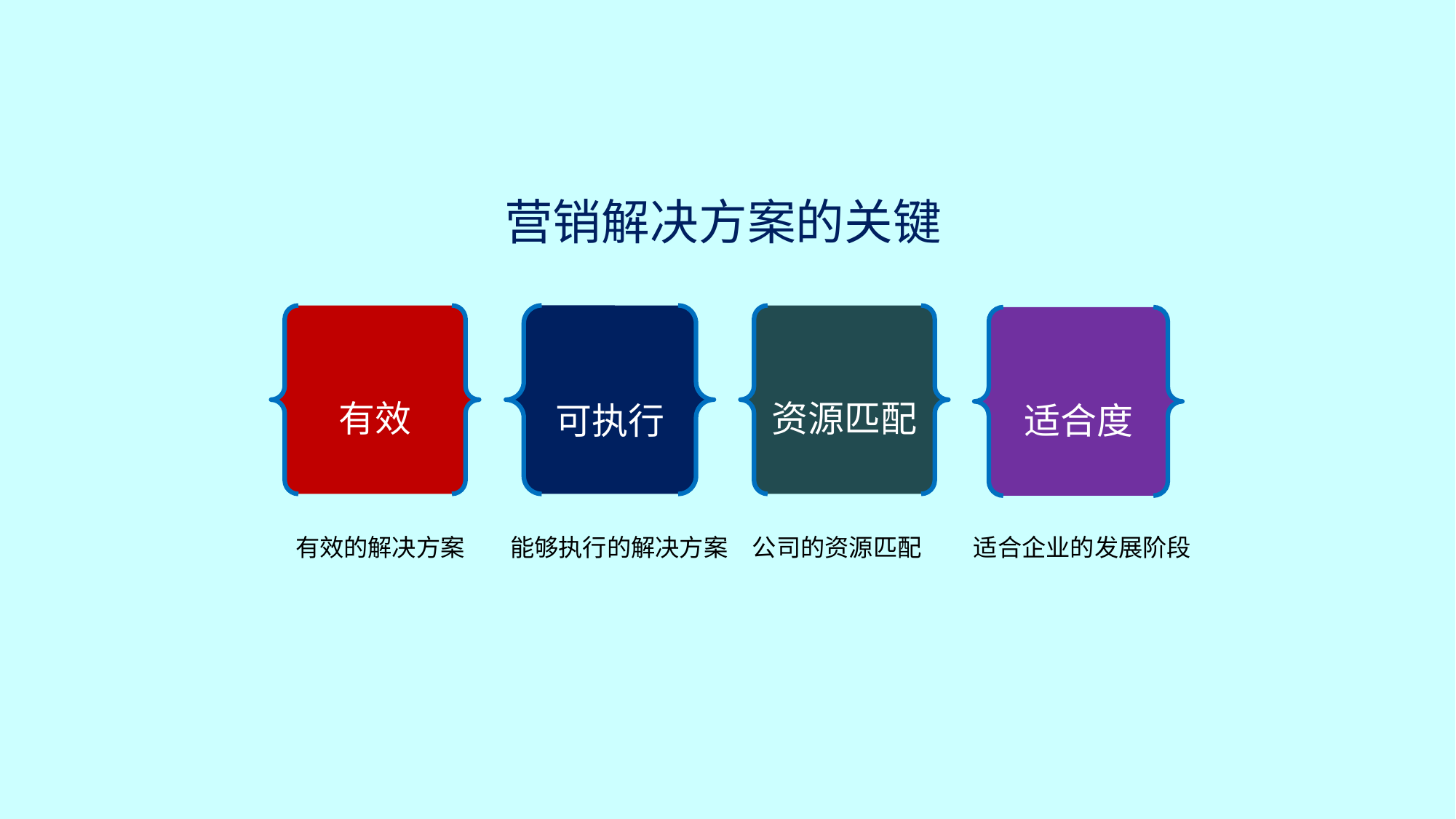

营销解决方案的关键
有效
可执行
资源匹配
适合度
有效的解决方案
能够执行的解决方案
公司的资源匹配
适合企业的发展阶段